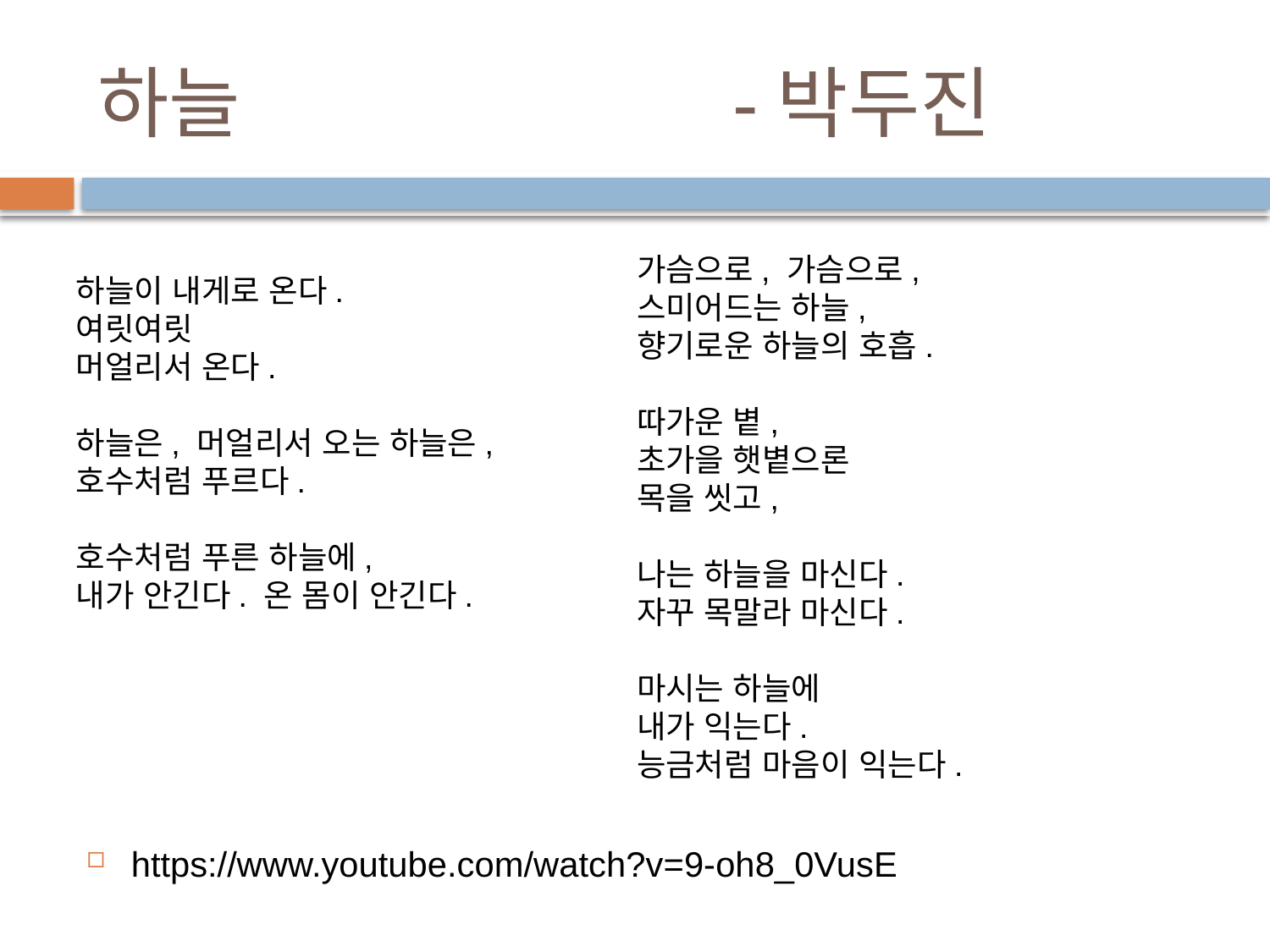

# 하늘 				-박두진

가슴으로, 가슴으로,
스미어드는 하늘,
향기로운 하늘의 호흡.

따가운 볕,
초가을 햇볕으론
목을 씻고,

나는 하늘을 마신다.
자꾸 목말라 마신다.

마시는 하늘에
내가 익는다.
능금처럼 마음이 익는다.
하늘이 내게로 온다.
여릿여릿
머얼리서 온다.

하늘은, 머얼리서 오는 하늘은,
호수처럼 푸르다.

호수처럼 푸른 하늘에,
내가 안긴다. 온 몸이 안긴다.

https://www.youtube.com/watch?v=9-oh8_0VusE